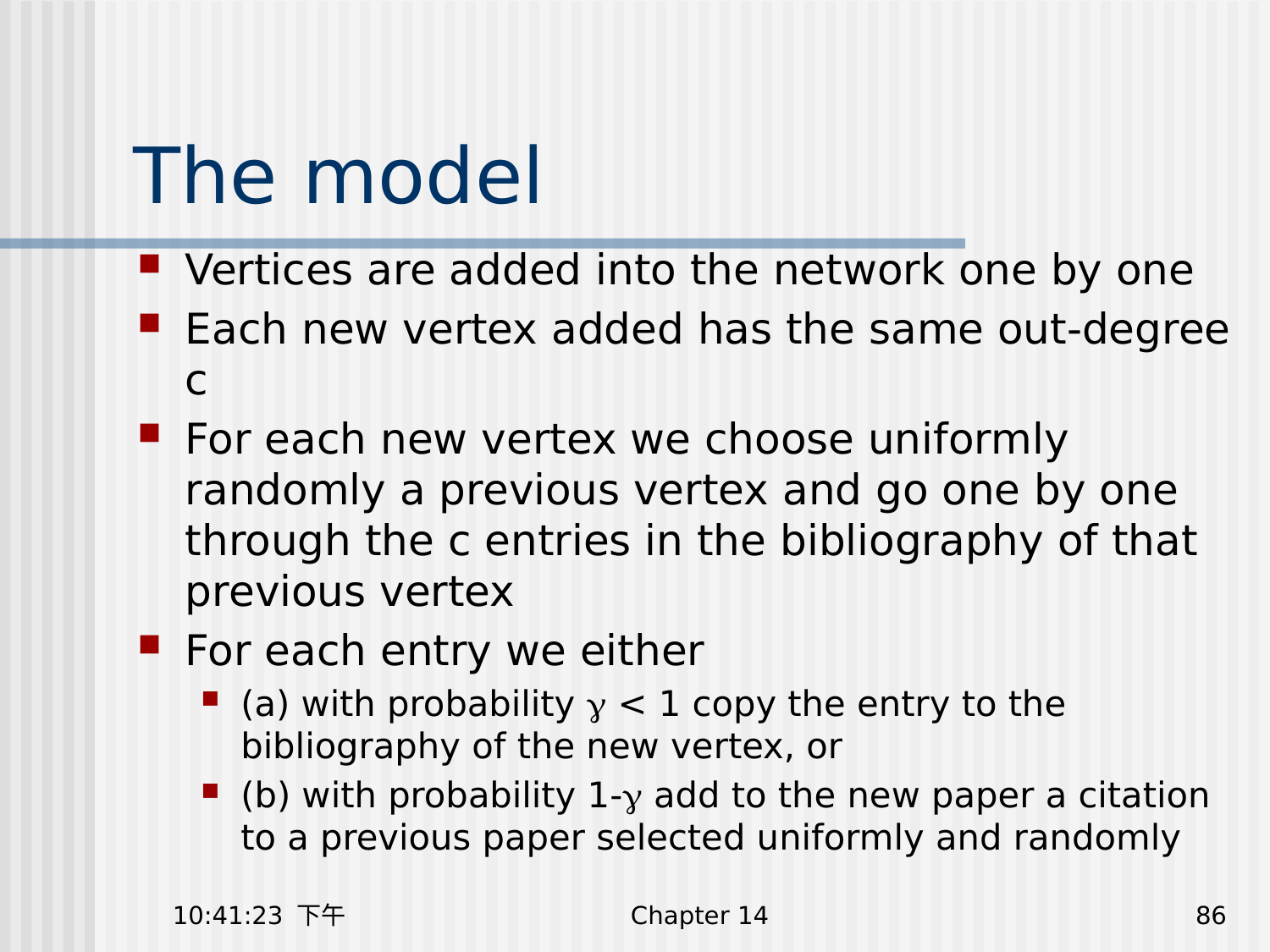

# The model
Vertices are added into the network one by one
Each new vertex added has the same out-degree c
For each new vertex we choose uniformly randomly a previous vertex and go one by one through the c entries in the bibliography of that previous vertex
For each entry we either
(a) with probability γ < 1 copy the entry to the  bibliography of the new vertex, or
(b) with probability 1-γ add to the new paper a citation to a previous paper selected uniformly and randomly
10:41:23 下午
Chapter 14
86